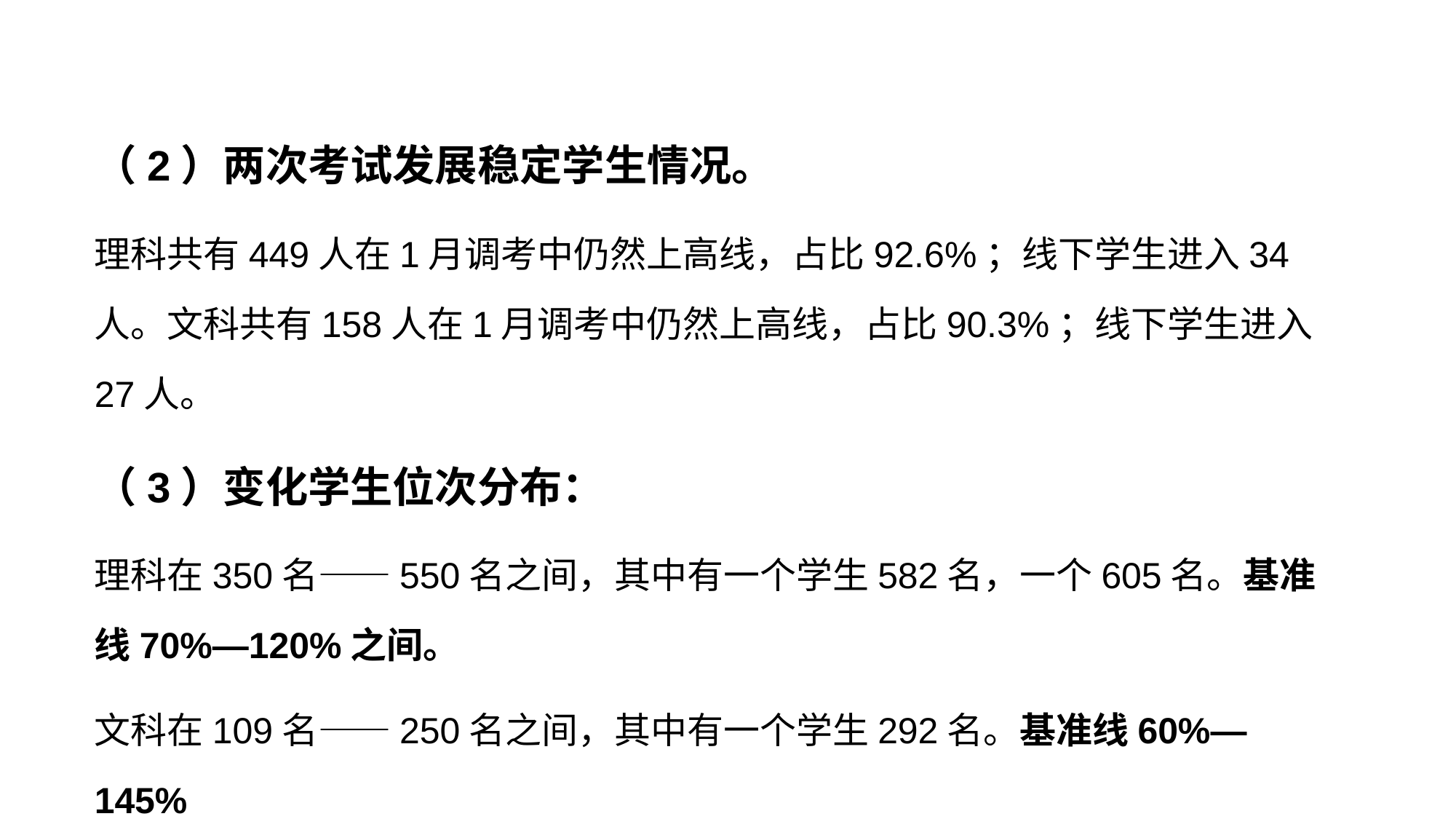

（2）两次考试发展稳定学生情况。
理科共有449人在1月调考中仍然上高线，占比92.6%；线下学生进入34人。文科共有158人在1月调考中仍然上高线，占比90.3%；线下学生进入27人。
（3）变化学生位次分布：
理科在350名——550名之间，其中有一个学生582名，一个605名。基准线70%—120%之间。
文科在109名——250名之间，其中有一个学生292名。基准线60%—145%